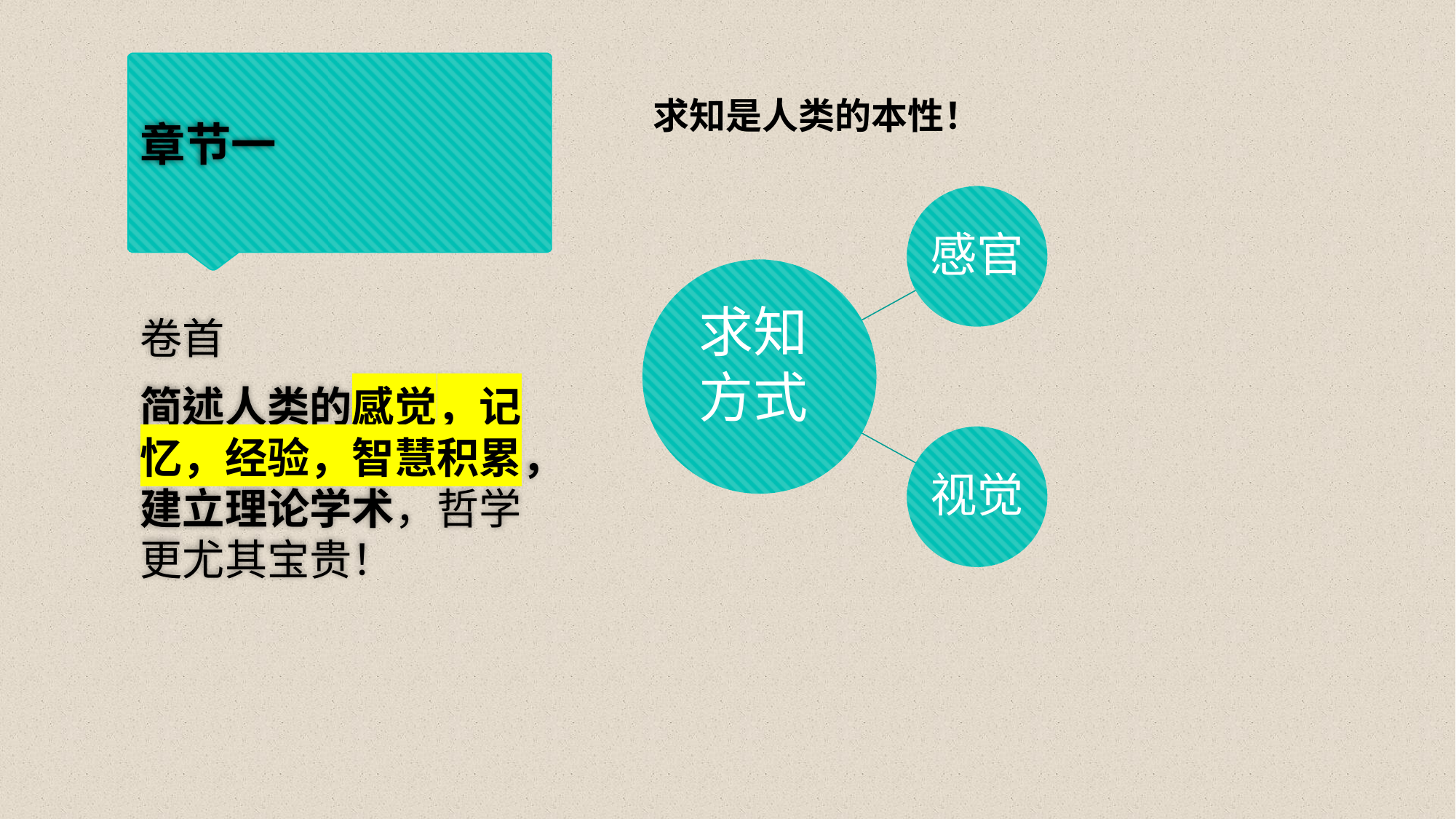

感官
视觉
求知是人类的本性！
# 章节一
求知方式

卷首
简述人类的感觉，记忆，经验，智慧积累，建立理论学术，哲学更尤其宝贵！